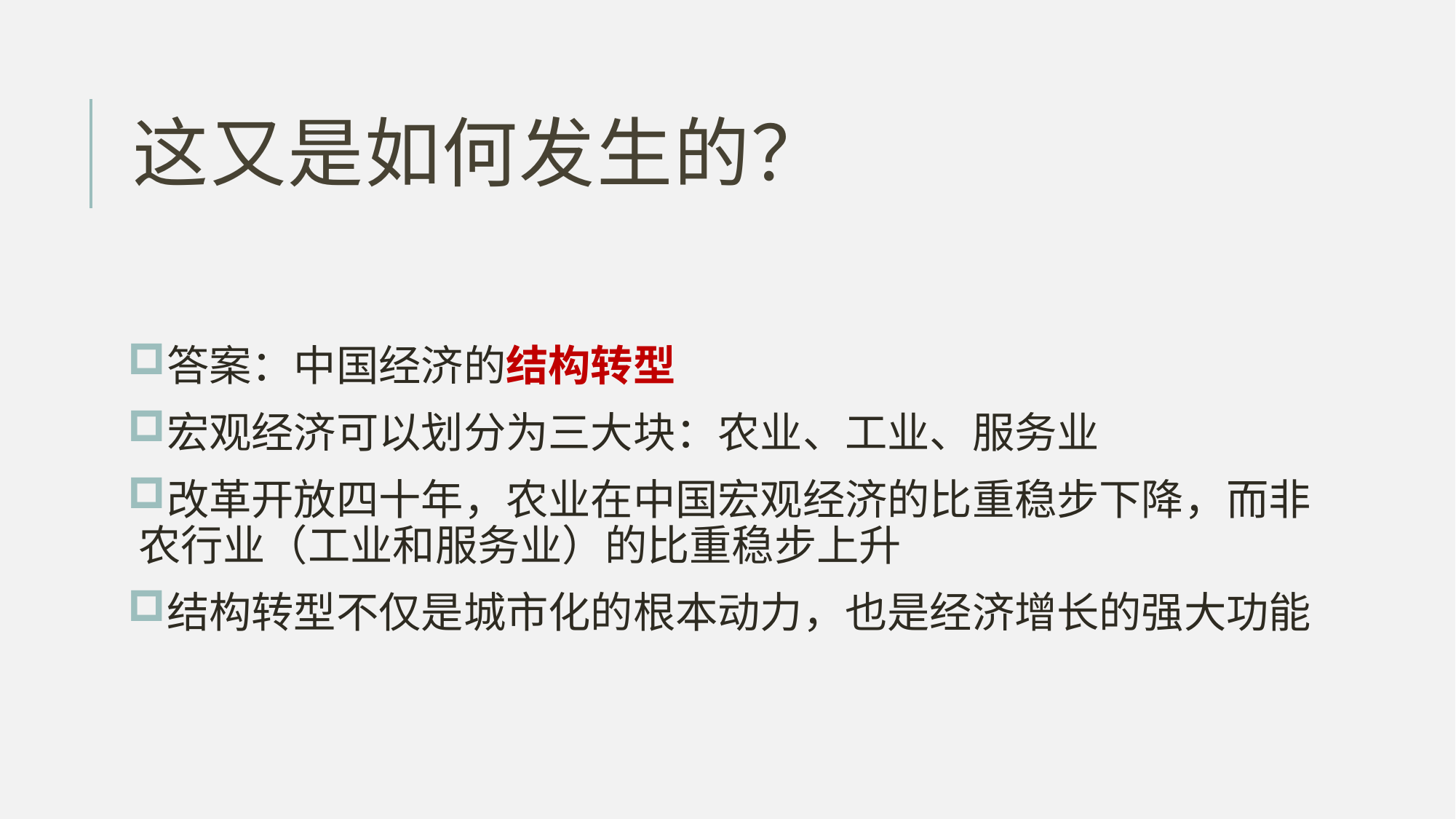

# 这又是如何发生的？
答案：中国经济的结构转型
宏观经济可以划分为三大块：农业、工业、服务业
改革开放四十年，农业在中国宏观经济的比重稳步下降，而非农行业（工业和服务业）的比重稳步上升
结构转型不仅是城市化的根本动力，也是经济增长的强大功能